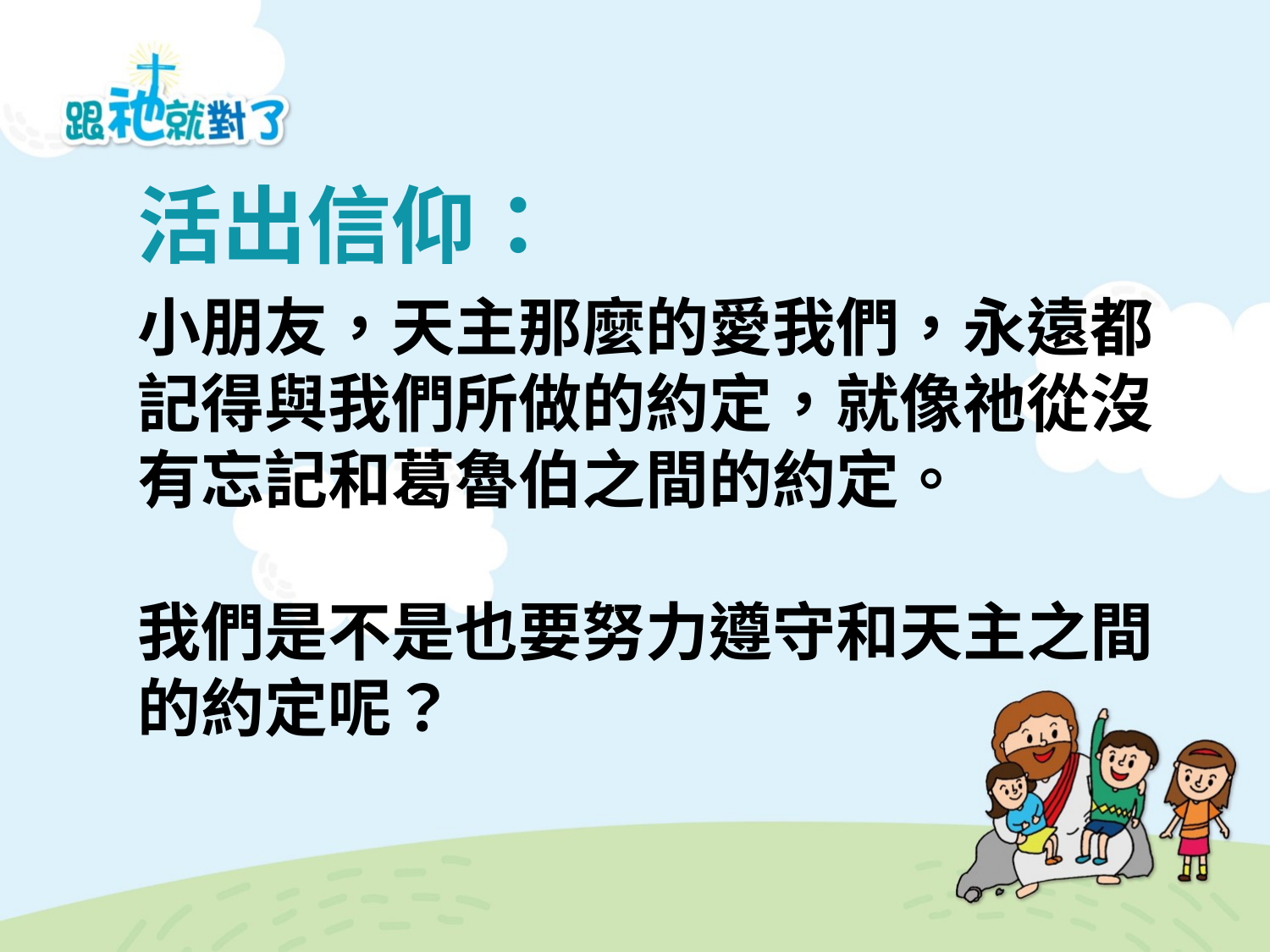

活出信仰：
小朋友，天主那麼的愛我們，永遠都記得與我們所做的約定，就像祂從沒有忘記和葛魯伯之間的約定。

我們是不是也要努力遵守和天主之間的約定呢？